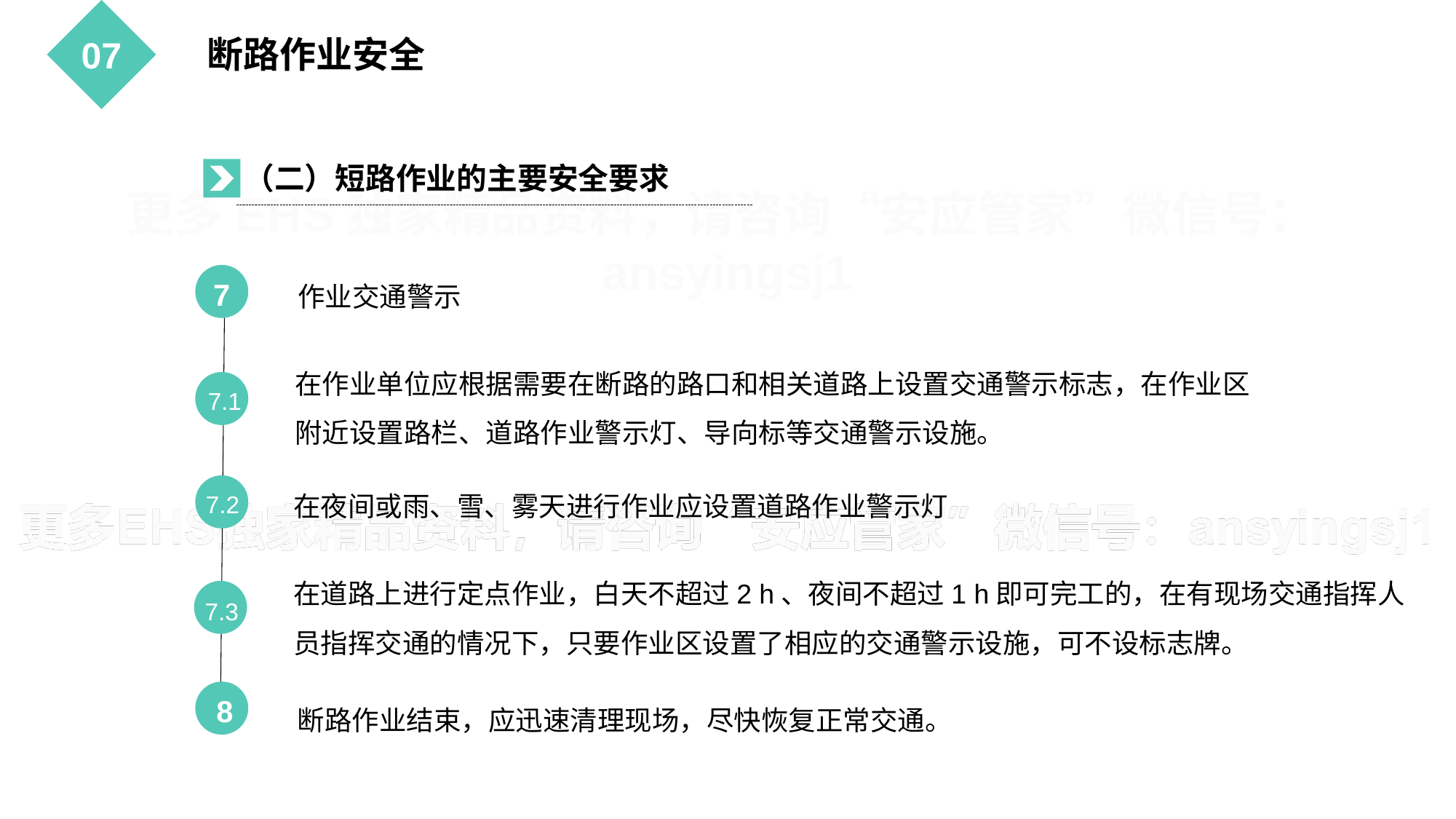

断路作业安全
07
（二）短路作业的主要安全要求

作业交通警示
7
在作业单位应根据需要在断路的路口和相关道路上设置交通警示标志，在作业区附近设置路栏、道路作业警示灯、导向标等交通警示设施。

7.1
在夜间或雨、雪、雾天进行作业应设置道路作业警示灯

7.2
在道路上进行定点作业，白天不超过2 h、夜间不超过1 h即可完工的，在有现场交通指挥人员指挥交通的情况下，只要作业区设置了相应的交通警示设施，可不设标志牌。

7.3

8
断路作业结束，应迅速清理现场，尽快恢复正常交通。